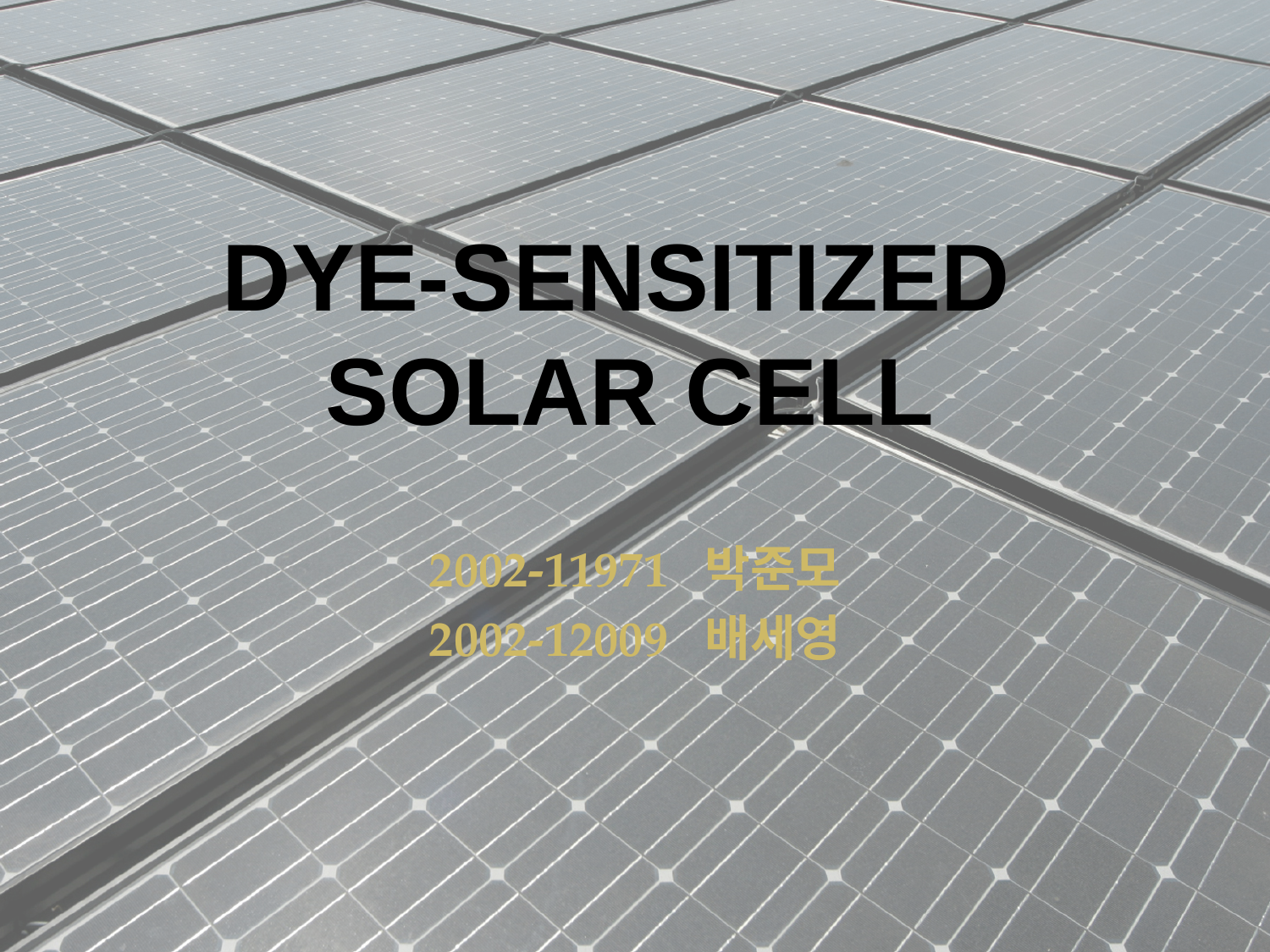

# Dye-sensitized Solar cell

2002-11971  박준모
2002-12009  배세영